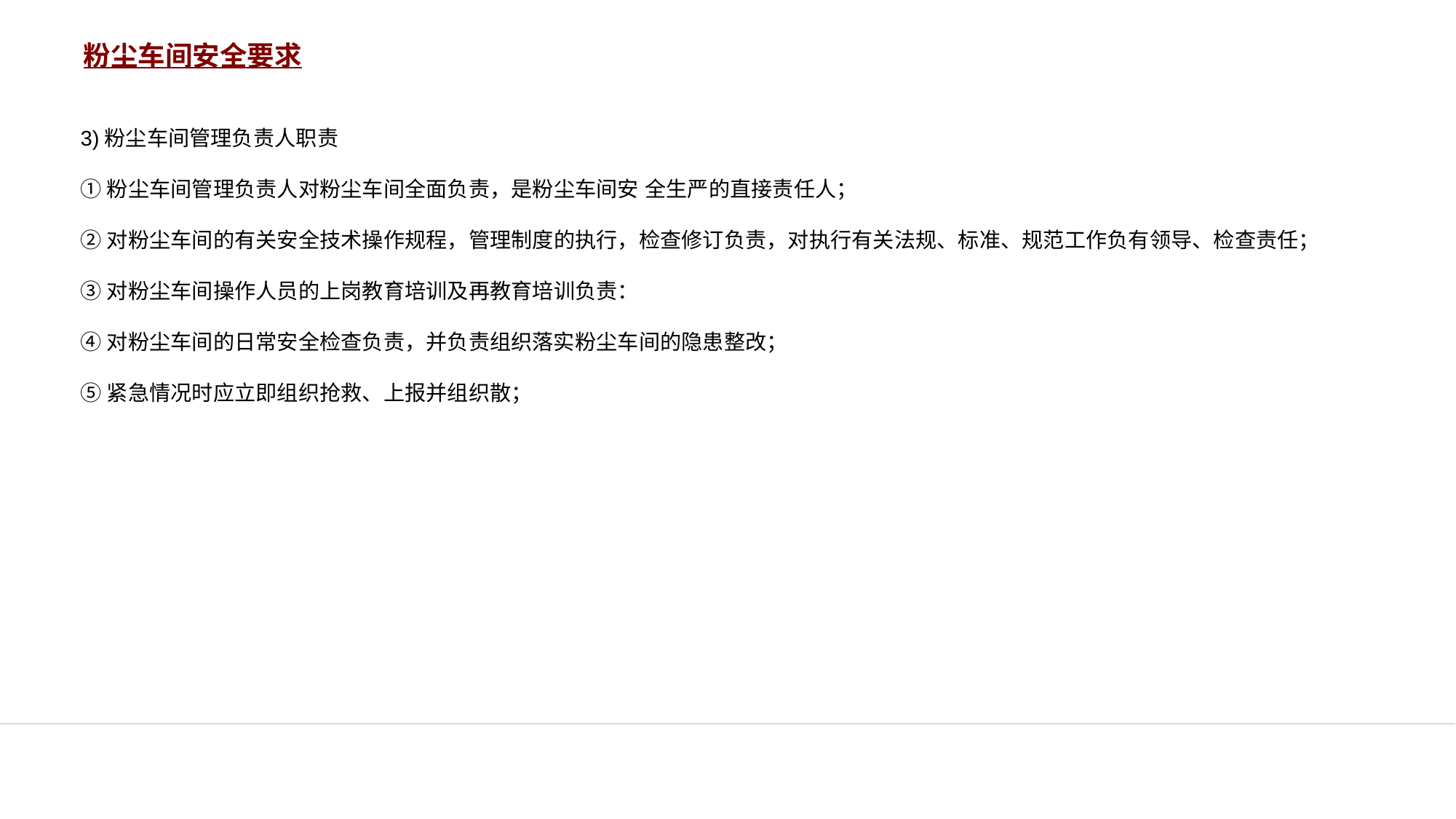

# 粉尘车间安全要求
3)粉尘车间管理负责人职责
①粉尘车间管理负责人对粉尘车间全面负责，是粉尘车间安 全生严的直接责任人；
②对粉尘车间的有关安全技术操作规程，管理制度的执行，检查修订负责，对执行有关法规、标准、规范工作负有领导、检查责任；
③对粉尘车间操作人员的上岗教育培训及再教育培训负责：
④对粉尘车间的日常安全检查负责，并负责组织落实粉尘车间的隐患整改；
⑤紧急情况时应立即组织抢救、上报并组织散；